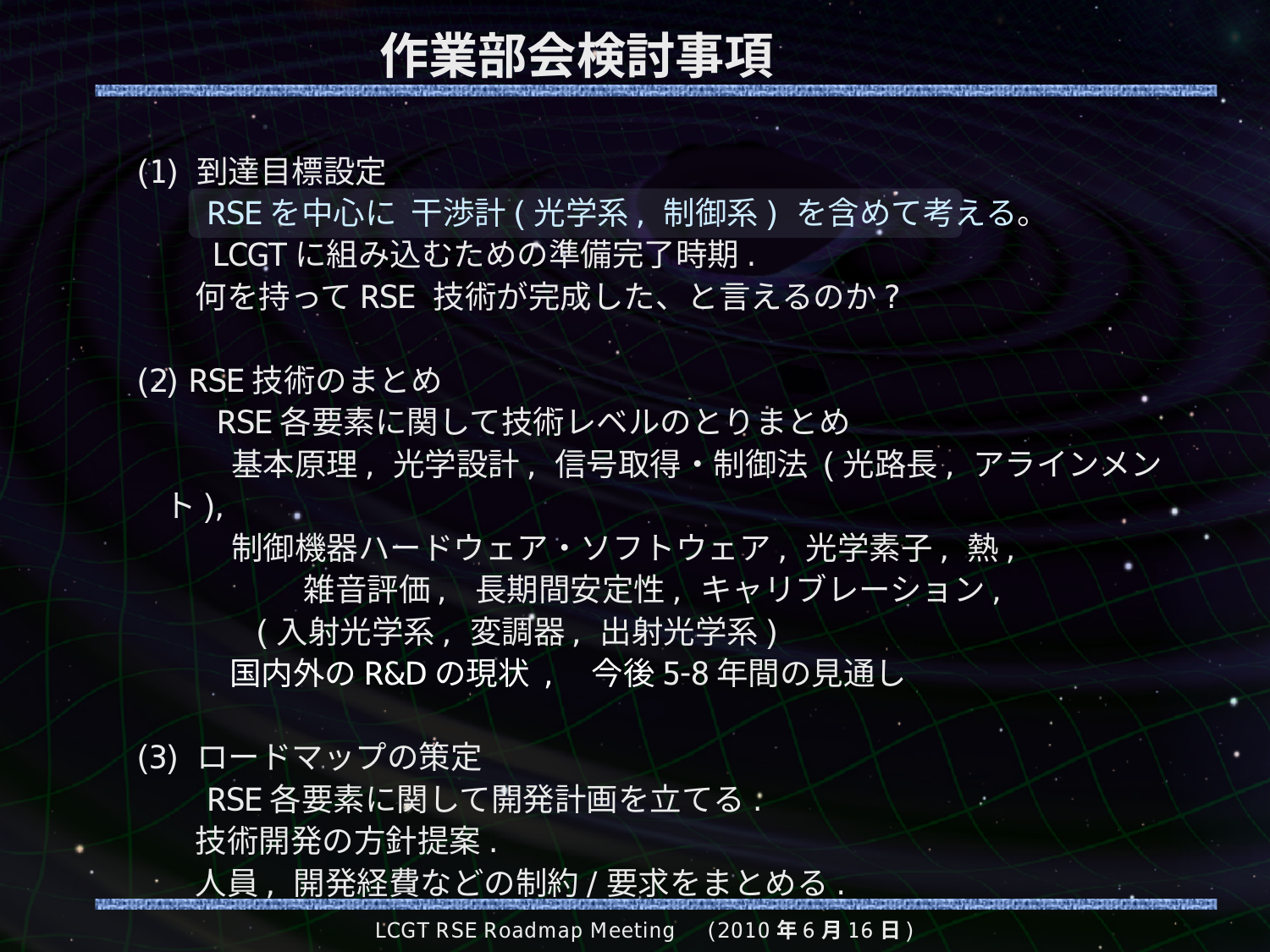

# 作業部会検討事項

(1) 到達目標設定
       RSEを中心に  干渉計(光学系, 制御系) を含めて考える。
　     LCGTに組み込むための準備完了時期.
       何を持ってRSE 技術が完成した、と言えるのか?

(2) RSE技術のまとめ
        RSE各要素に関して技術レベルのとりまとめ
            基本原理, 光学設計, 信号取得・制御法 (光路長, アラインメント),
            制御機器ハードウェア・ソフトウェア, 光学素子, 熱,
　　　　 　雑音評価,  長期間安定性, キャリブレーション,
            (入射光学系, 変調器, 出射光学系)
　　    国内外のR&Dの現状 ,   今後5-8年間の見通し

(3) ロードマップの策定
       RSE各要素に関して開発計画を立てる.
       技術開発の方針提案.
       人員, 開発経費などの制約/要求をまとめる.

LCGT RSE Roadmap Meeting　(2010年6月16日)